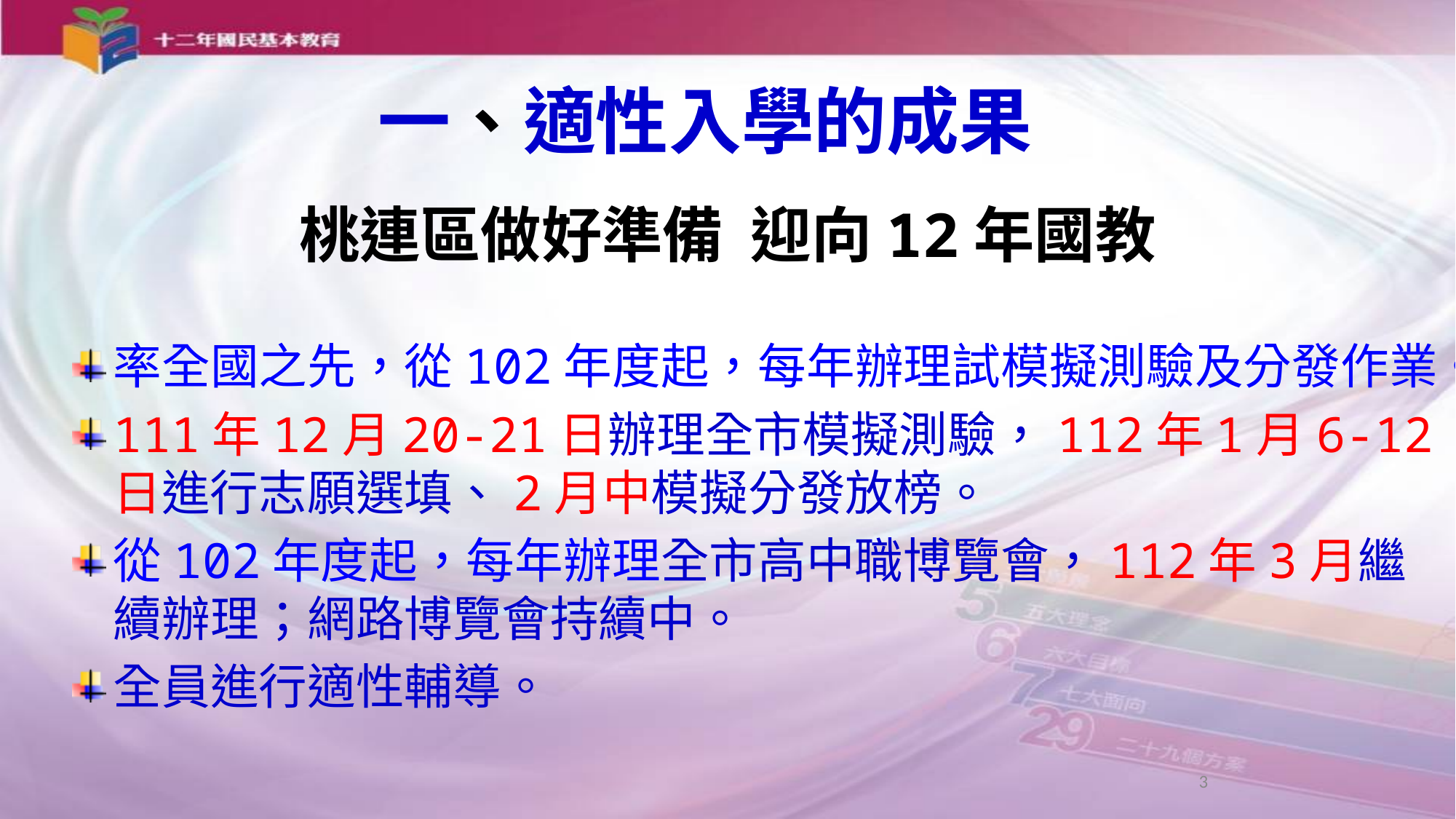

一、適性入學的成果
桃連區做好準備  迎向12年國教
率全國之先，從102年度起，每年辦理試模擬測驗及分發作業。
111年12月20-21日辦理全市模擬測驗，112年1月6-12日進行志願選填、2月中模擬分發放榜。
從102年度起，每年辦理全市高中職博覽會，112年3月繼續辦理；網路博覽會持續中。
全員進行適性輔導。
3